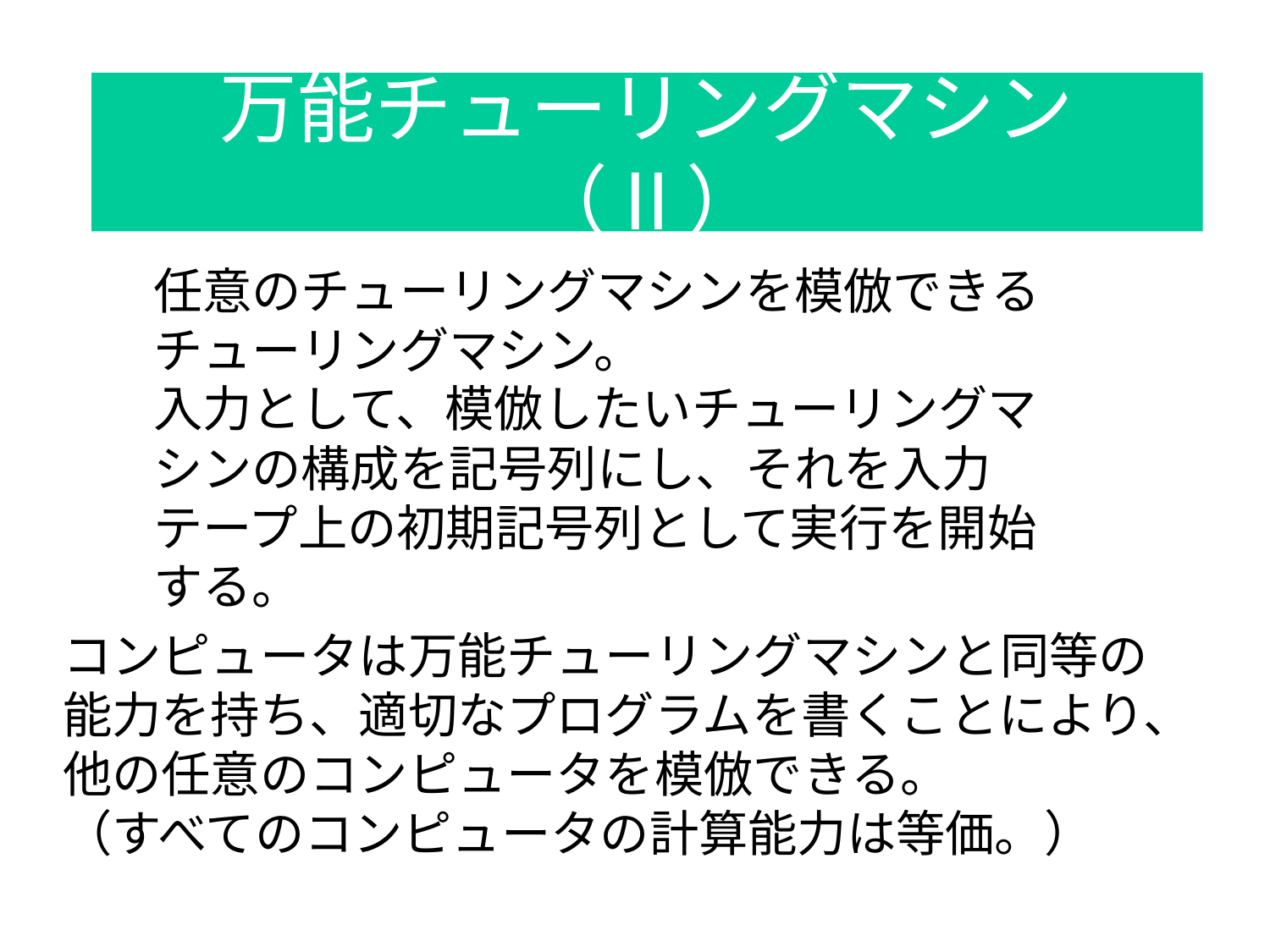

# 万能チューリングマシン（Ⅱ）
任意のチューリングマシンを模倣できるチューリングマシン。
入力として、模倣したいチューリングマシンの構成を記号列にし、それを入力テープ上の初期記号列として実行を開始する。
コンピュータは万能チューリングマシンと同等の
能力を持ち、適切なプログラムを書くことにより、
他の任意のコンピュータを模倣できる。
（すべてのコンピュータの計算能力は等価。）